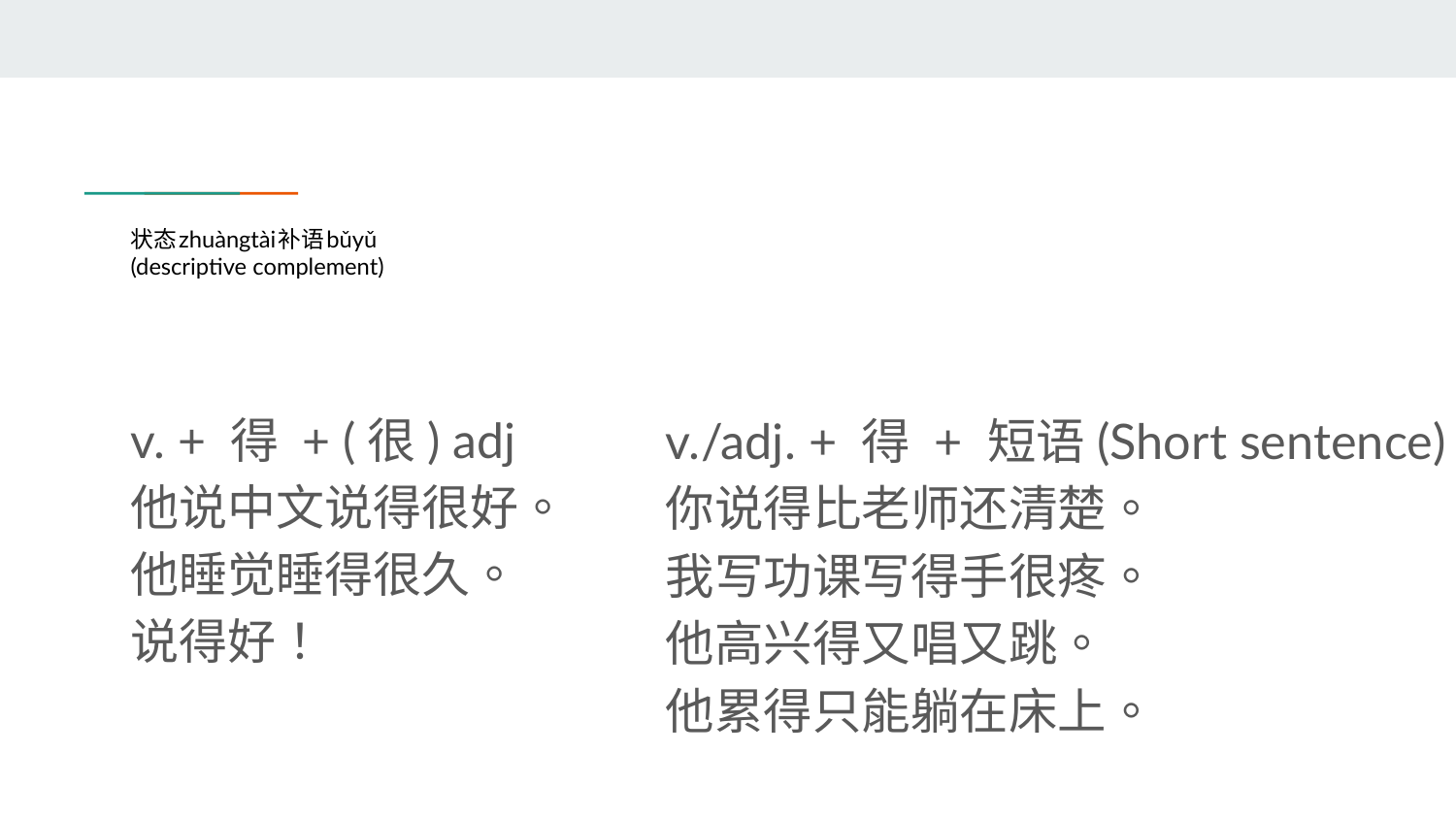

# 状态zhuàngtài补语bǔyǔ (descriptive complement)
v. + 得 + (很) adj
他说中文说得很好。
他睡觉睡得很久。
说得好！
v./adj. + 得 + 短语(Short sentence)
你说得比老师还清楚。
我写功课写得手很疼。
他高兴得又唱又跳。
他累得只能躺在床上。